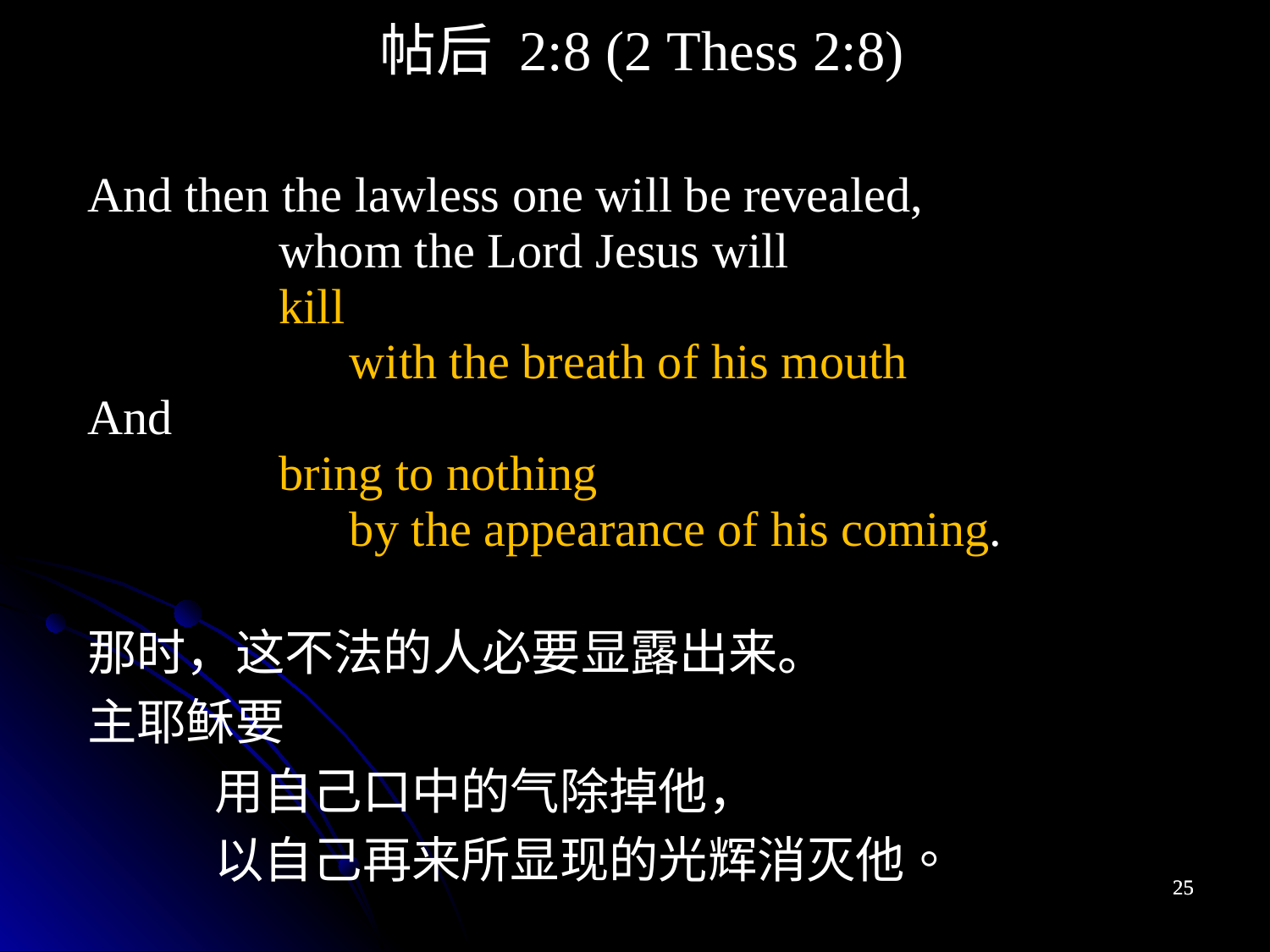

帖后 2:8 (2 Thess 2:8)
And then the lawless one will be revealed,
whom the Lord Jesus will
kill
with the breath of his mouth
And
bring to nothing
by the appearance of his coming.

那时，这不法的人必要显露出来。
主耶稣要
	用自己口中的气除掉他，
	以自己再来所显现的光辉消灭他。
25
25